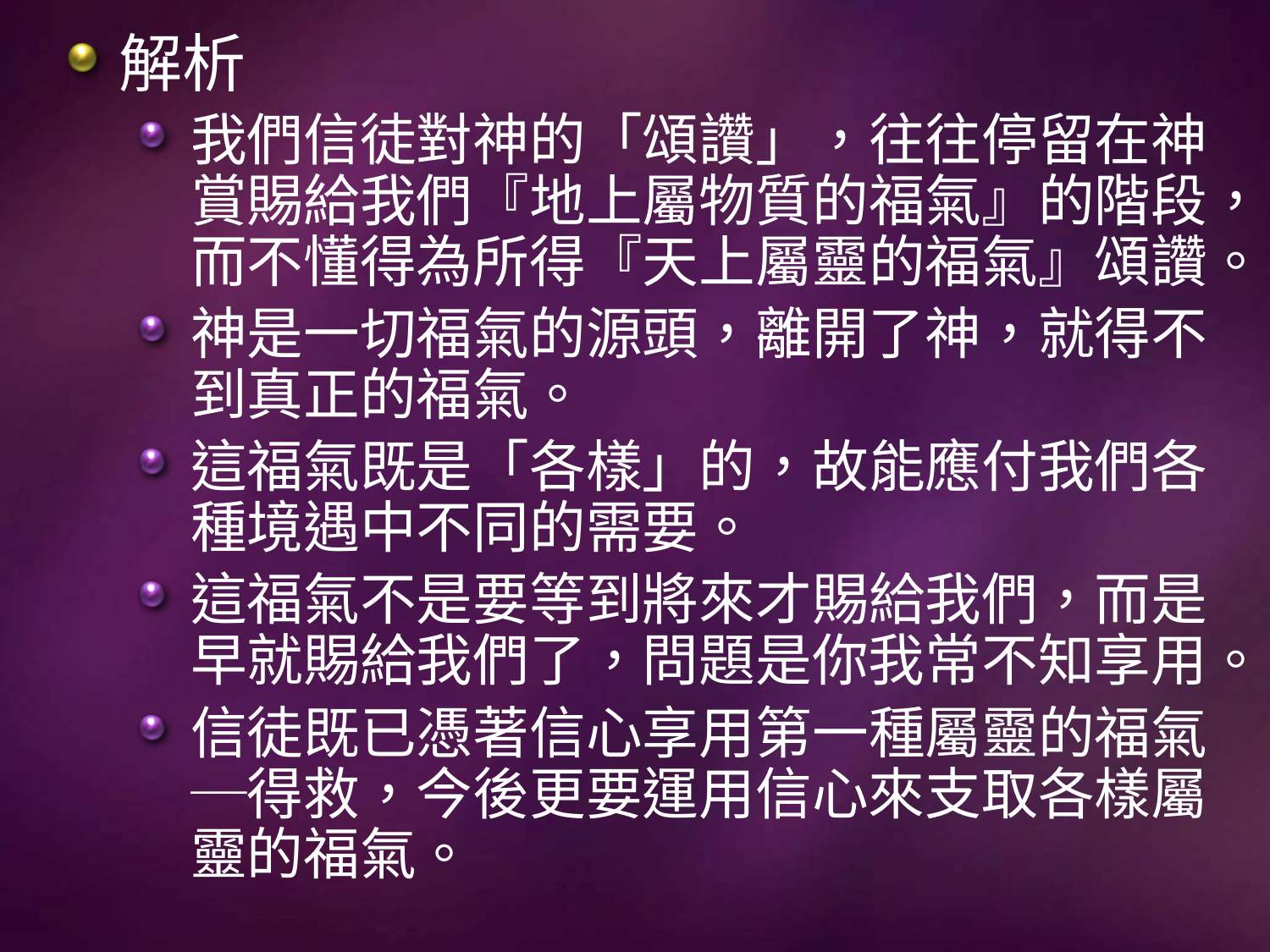

解析
我們信徒對神的「頌讚」，往往停留在神賞賜給我們『地上屬物質的福氣』的階段，而不懂得為所得『天上屬靈的福氣』頌讚。
神是一切福氣的源頭，離開了神，就得不到真正的福氣。
這福氣既是「各樣」的，故能應付我們各種境遇中不同的需要。
這福氣不是要等到將來才賜給我們，而是早就賜給我們了，問題是你我常不知享用。
信徒既已憑著信心享用第一種屬靈的福氣─得救，今後更要運用信心來支取各樣屬靈的福氣。